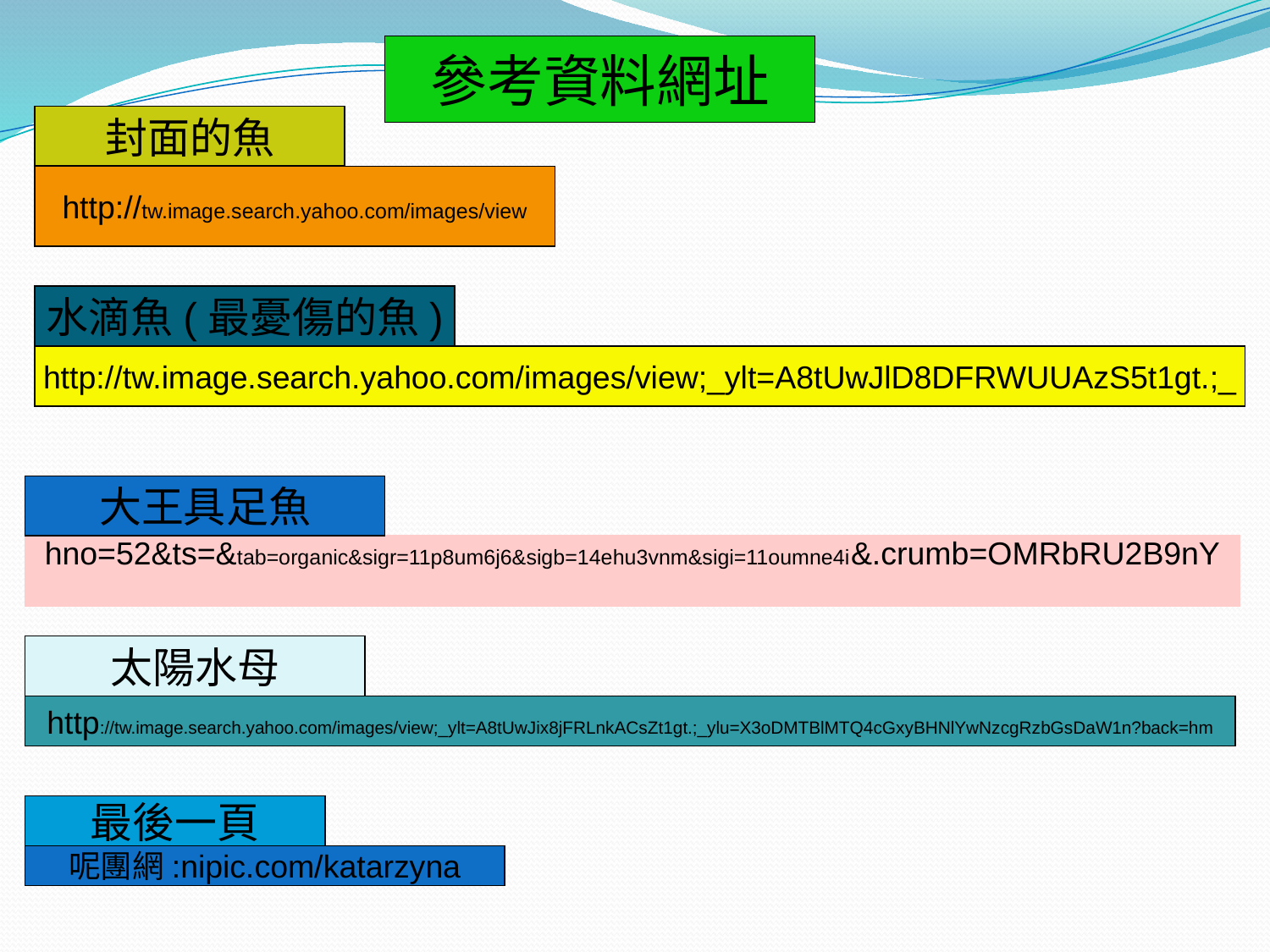

參考資料網址
封面的魚
http://tw.image.search.yahoo.com/images/view
水滴魚(最憂傷的魚)
http://tw.image.search.yahoo.com/images/view;_ylt=A8tUwJlD8DFRWUUAzS5t1gt.;_
大王具足魚
hno=52&ts=&tab=organic&sigr=11p8um6j6&sigb=14ehu3vnm&sigi=11oumne4i&.crumb=OMRbRU2B9nY

太陽水母
http://tw.image.search.yahoo.com/images/view;_ylt=A8tUwJix8jFRLnkACsZt1gt.;_ylu=X3oDMTBlMTQ4cGxyBHNlYwNzcgRzbGsDaW1n?back=hm
最後一頁
呢團網:nipic.com/katarzyna